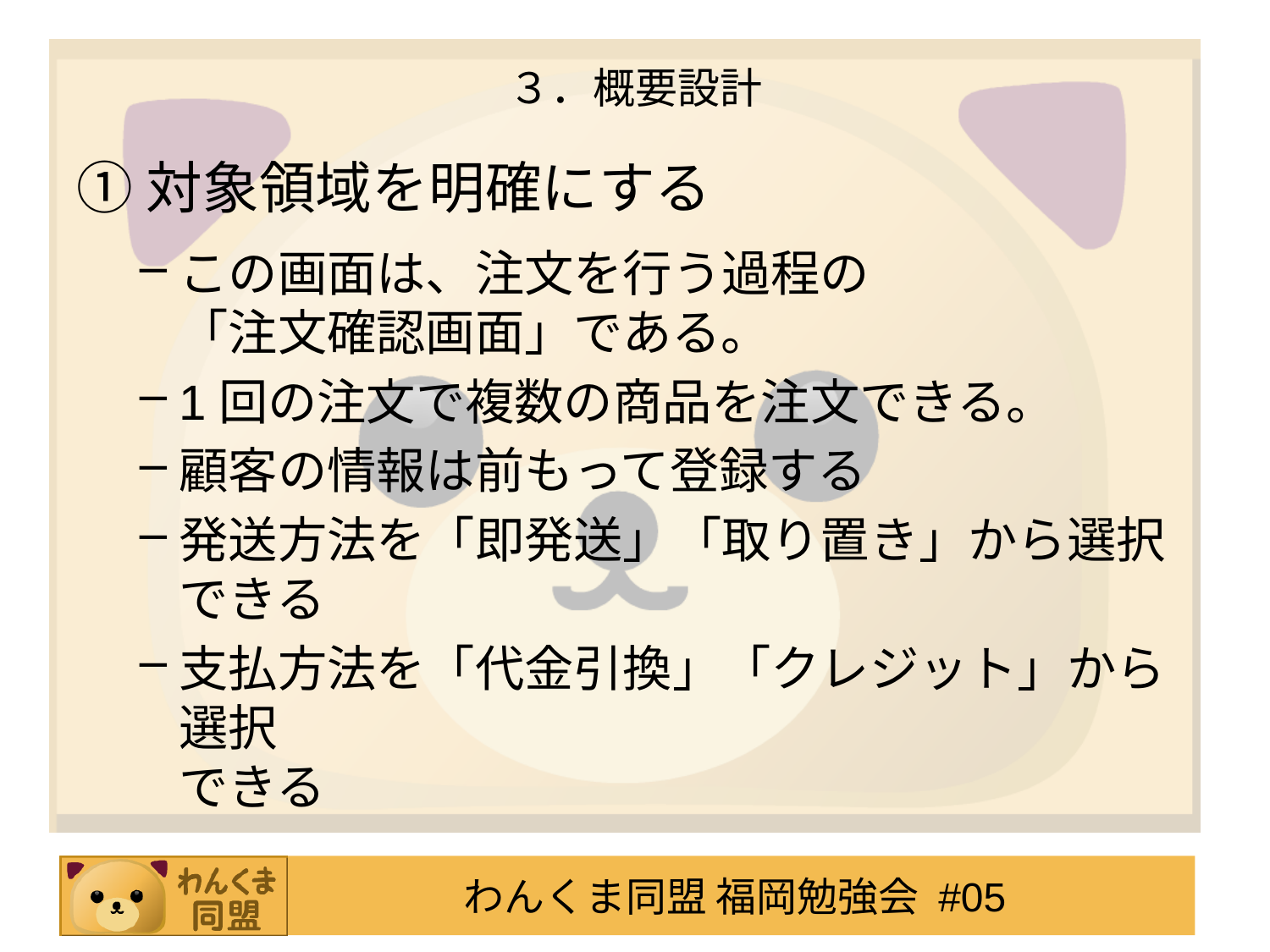

# ３．概要設計
①対象領域を明確にする
この画面は、注文を行う過程の
「注文確認画面」である。
1回の注文で複数の商品を注文できる。
顧客の情報は前もって登録する
発送方法を「即発送」「取り置き」から選択
できる
支払方法を「代金引換」「クレジット」から選択
できる